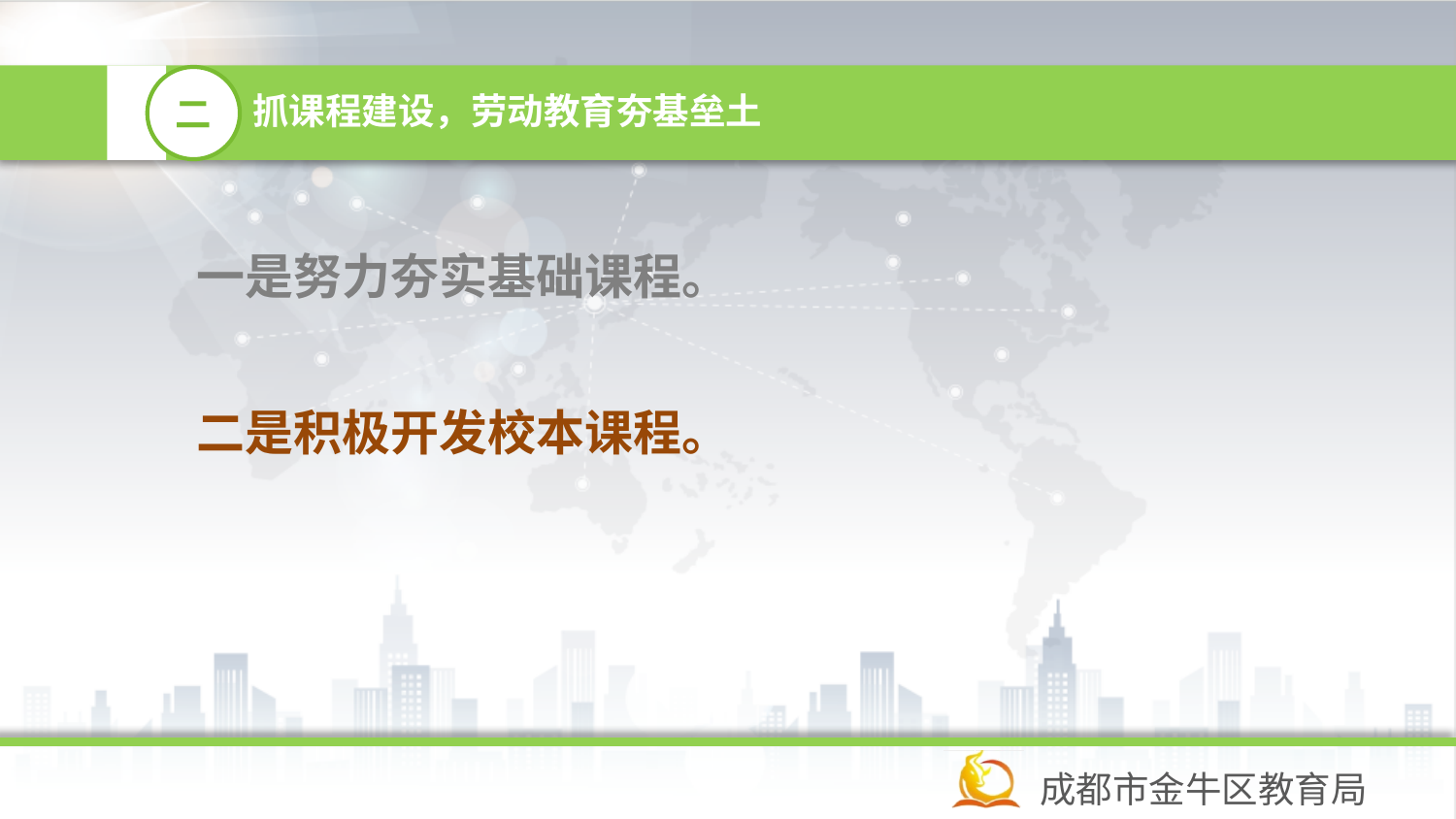

二
抓课程建设，劳动教育夯基垒土
一是努力夯实基础课程。
二是积极开发校本课程。